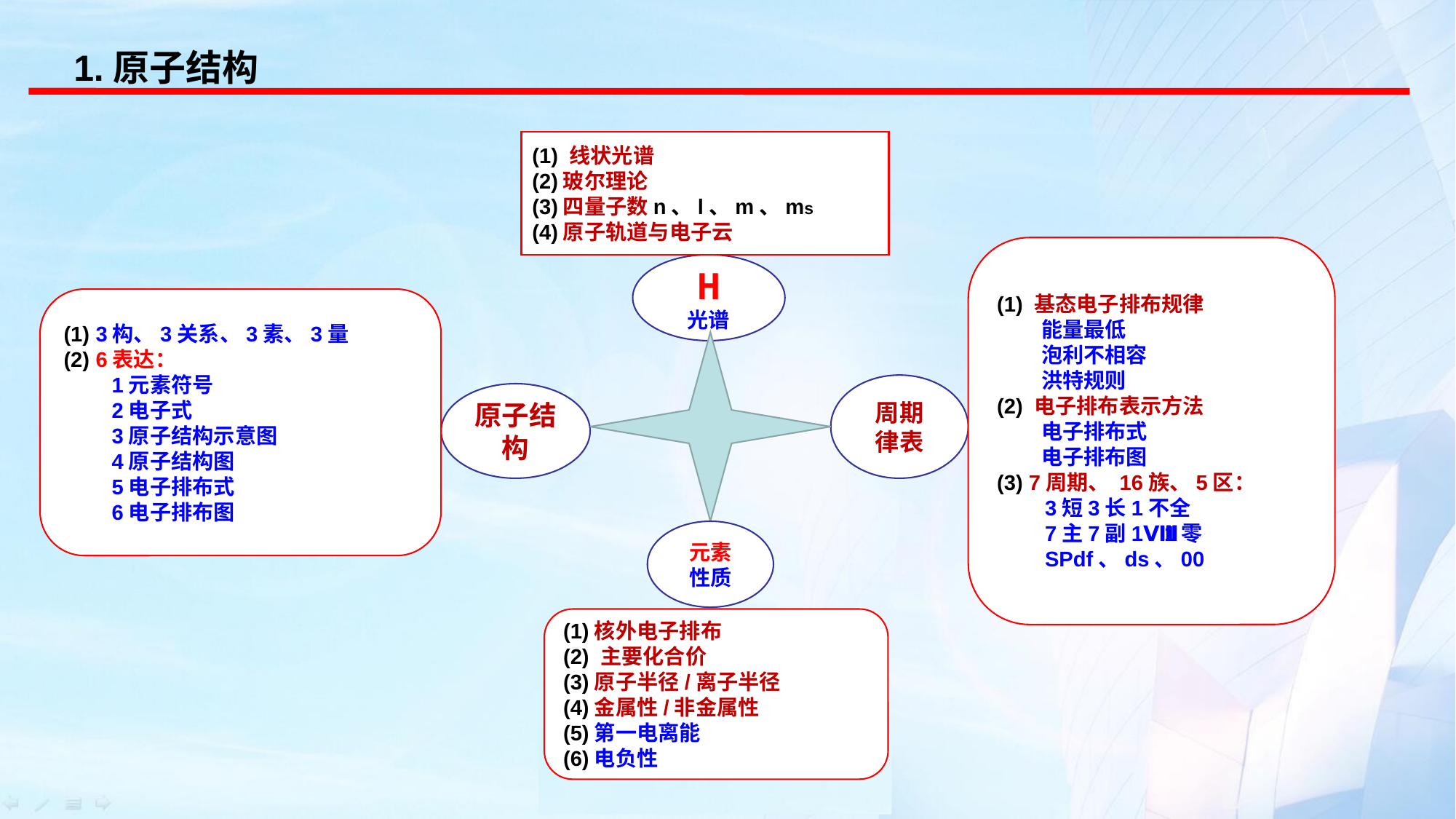

1.原子结构
(1) 线状光谱
(2)玻尔理论
(3)四量子数n、l、m、ms
(4)原子轨道与电子云
(1) 基态电子排布规律
        能量最低
        泡利不相容
        洪特规则
(2) 电子排布表示方法
        电子排布式
        电子排布图
(3) 7周期、 16族、5区：
        3短3长1不全
        7主7副1Ⅷ1零
        SPdf、ds、00
H
光谱
(1) 3构、3关系、3素、3量
(2) 6表达：
        1元素符号
        2电子式
        3原子结构示意图
        4原子结构图
        5电子排布式
        6电子排布图

周期
律表
原子结构
元素
性质
(1)核外电子排布
(2) 主要化合价
(3)原子半径/离子半径
(4)金属性/非金属性
(5)第一电离能
(6)电负性
185